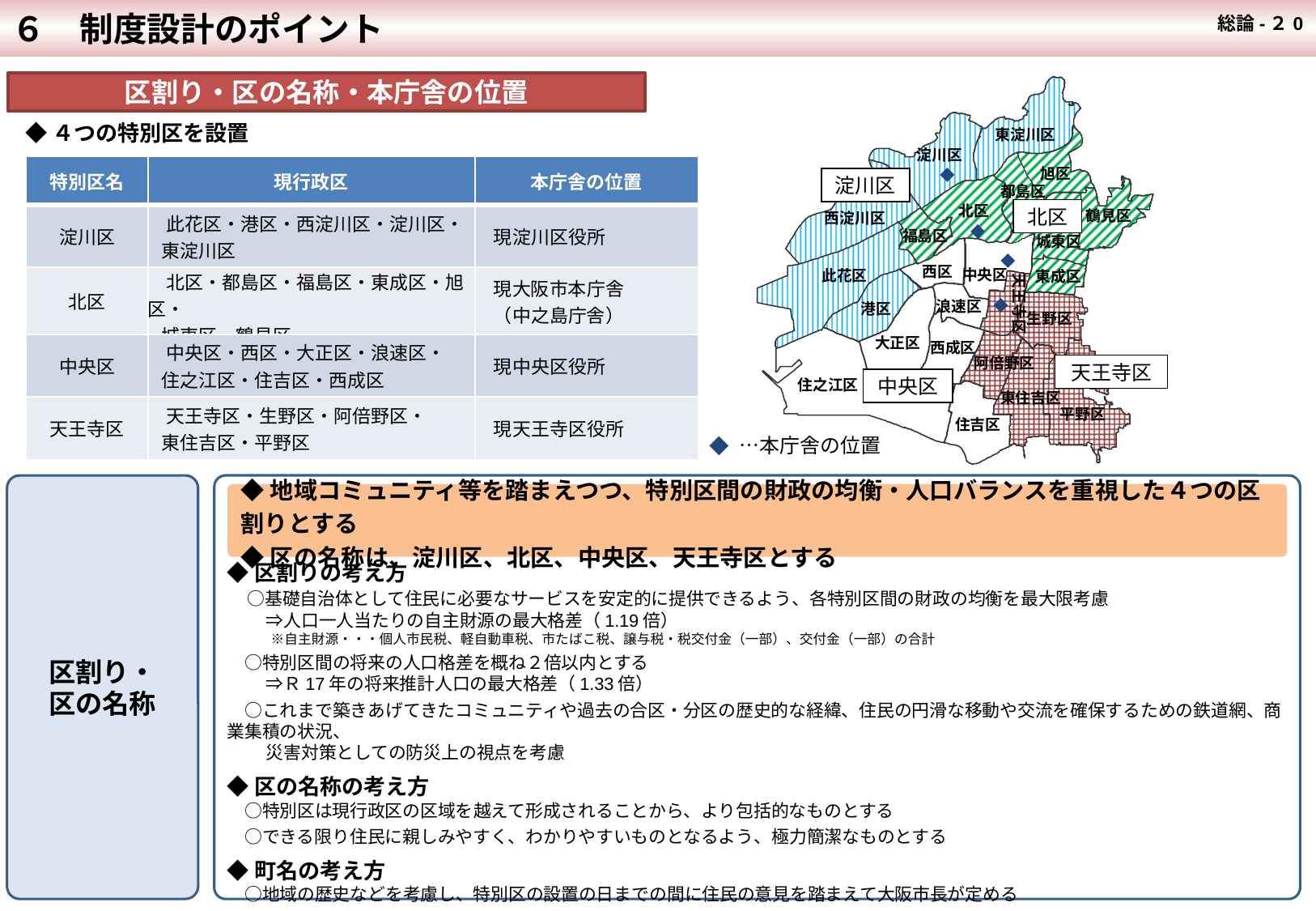

６　制度設計のポイント
 総論-２0
区割り・区の名称・本庁舎の位置

東淀川区
淀川区
旭区
都島区
北区
鶴見区
西淀川区
福島区
城東区
西区
中央区
此花区
東成区
天王寺区
浪速区
港区
生野区
阿倍野区
大正区
西成区
住之江区
東住吉区
平野区
住吉区
淀川区
北区
天王寺区
中央区
　…本庁舎の位置

◆４つの特別区を設置

| 特別区名 | 現行政区 | 本庁舎の位置 |
| --- | --- | --- |
| 淀川区 | 此花区・港区・西淀川区・淀川区・ 東淀川区 | 現淀川区役所 |
| 北区 | 北区・都島区・福島区・東成区・旭区・ 城東区・鶴見区 | 現大阪市本庁舎 　（中之島庁舎） |
| 中央区 | 中央区・西区・大正区・浪速区・ 住之江区・住吉区・西成区 | 現中央区役所 |
| 天王寺区 | 天王寺区・生野区・阿倍野区・ 東住吉区・平野区 | 現天王寺区役所 |

区割り・
区の名称

◆地域コミュニティ等を踏まえつつ、特別区間の財政の均衡・人口バランスを重視した４つの区割りとする
◆区の名称は、淀川区、北区、中央区、天王寺区とする
◆区割りの考え方
　○基礎自治体として住民に必要なサービスを安定的に提供できるよう、各特別区間の財政の均衡を最大限考慮
　 　⇒人口一人当たりの自主財源の最大格差（1.19倍）
　　　 ※自主財源・・・個人市民税、軽自動車税、市たばこ税、譲与税・税交付金（一部）、交付金（一部）の合計
　○特別区間の将来の人口格差を概ね２倍以内とする
　 　⇒Ｒ17年の将来推計人口の最大格差（1.33倍）
　○これまで築きあげてきたコミュニティや過去の合区・分区の歴史的な経緯、住民の円滑な移動や交流を確保するための鉄道網、商業集積の状況、
　　 災害対策としての防災上の視点を考慮
◆区の名称の考え方
　○特別区は現行政区の区域を越えて形成されることから、より包括的なものとする
　○できる限り住民に親しみやすく、わかりやすいものとなるよう、極力簡潔なものとする
◆町名の考え方
　○地域の歴史などを考慮し、特別区の設置の日までの間に住民の意見を踏まえて大阪市長が定める